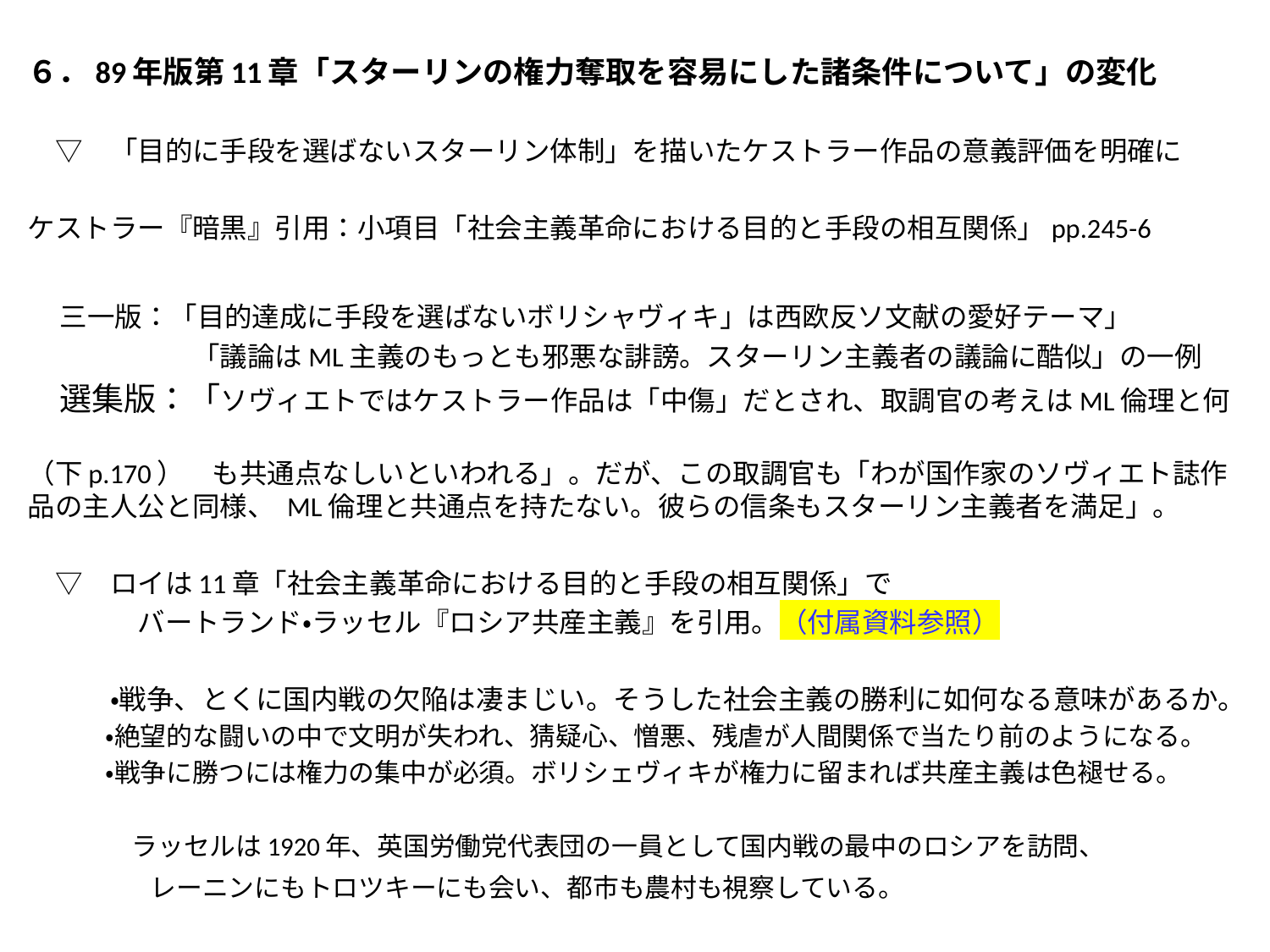

６．89年版第11章「スターリンの権力奪取を容易にした諸条件について」の変化

　▽　「目的に手段を選ばないスターリン体制」を描いたケストラー作品の意義評価を明確に

ケストラー『暗黒』引用：小項目「社会主義革命における目的と手段の相互関係」pp.245-6

　三一版：「目的達成に手段を選ばないボリシャヴィキ」は西欧反ソ文献の愛好テーマ」
　　　　　　「議論はML主義のもっとも邪悪な誹謗。スターリン主義者の議論に酷似」の一例
　選集版：「ソヴィエトではケストラー作品は「中傷」だとされ、取調官の考えはML倫理と何
（下p.170）　も共通点なしいといわれる」。だが、この取調官も「わが国作家のソヴィエト誌作品の主人公と同様、 ML倫理と共通点を持たない。彼らの信条もスターリン主義者を満足」。

　▽　ロイは11章「社会主義革命における目的と手段の相互関係」で
　　　　バートランド・ラッセル『ロシア共産主義』を引用。（付属資料参照）

　　　・戦争、とくに国内戦の欠陥は凄まじい。そうした社会主義の勝利に如何なる意味があるか。
　　　・絶望的な闘いの中で文明が失われ、猜疑心、憎悪、残虐が人間関係で当たり前のようになる。
　　　・戦争に勝つには権力の集中が必須。ボリシェヴィキが権力に留まれば共産主義は色褪せる。

　　　　ラッセルは1920年、英国労働党代表団の一員として国内戦の最中のロシアを訪問、
　　　　レーニンにもトロツキーにも会い、都市も農村も視察している。